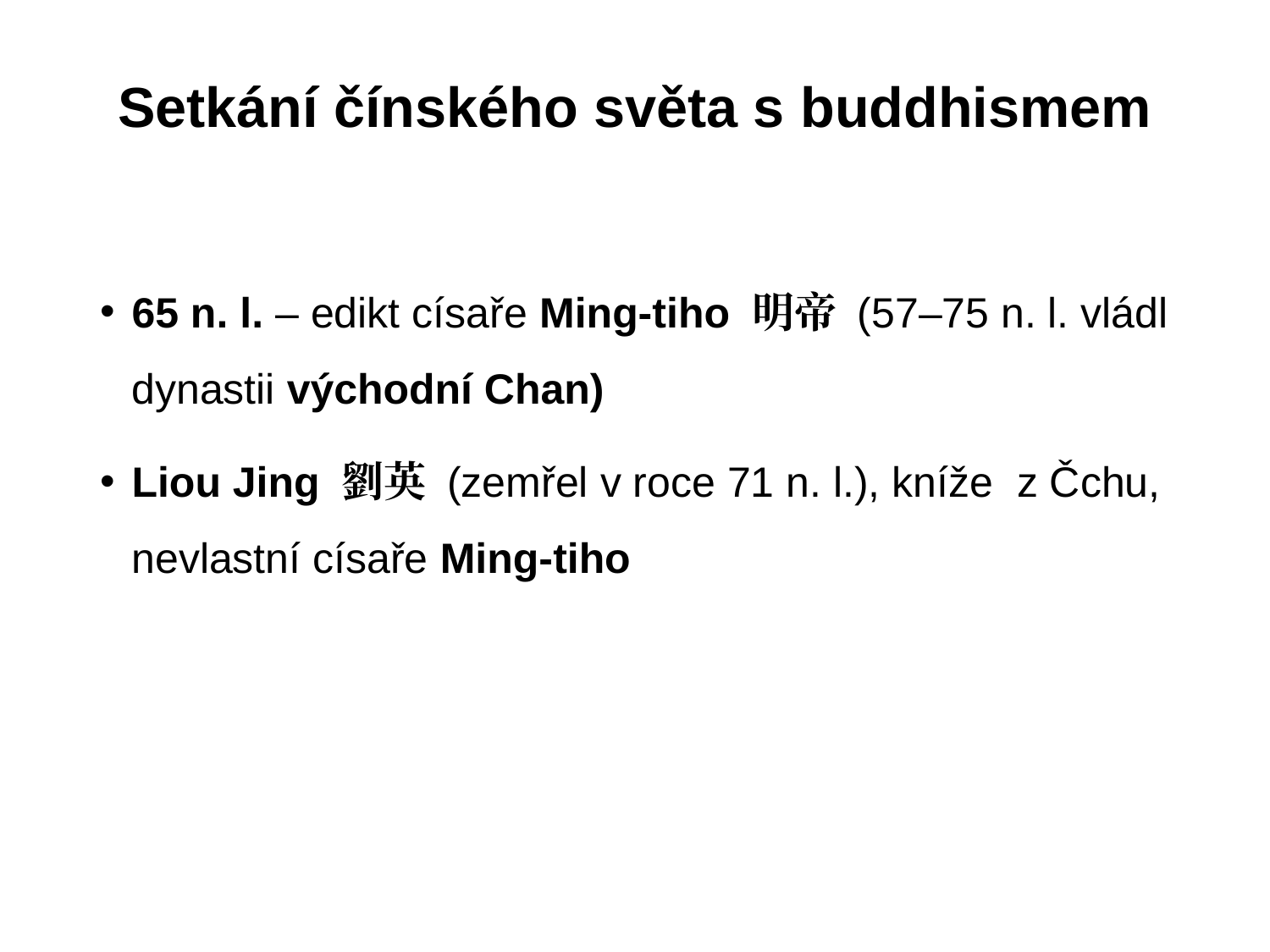

# Setkání čínského světa s buddhismem
65 n. l. – edikt císaře Ming-tiho 明帝 (57–75 n. l. vládl dynastii východní Chan)
Liou Jing 劉英 (zemřel v roce 71 n. l.), kníže  z Čchu, nevlastní císaře Ming-tiho